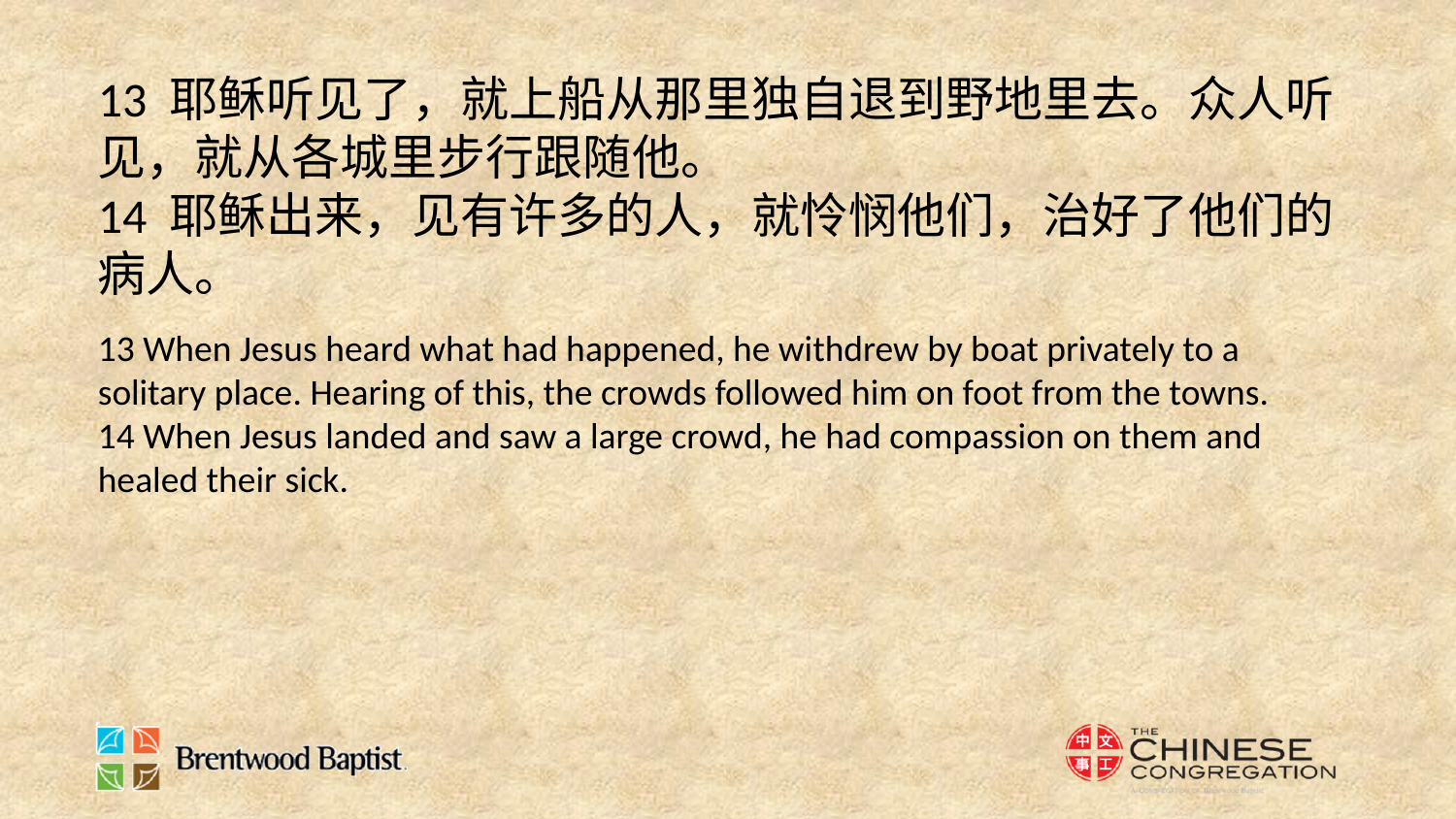

13 耶稣听见了，就上船从那里独自退到野地里去。众人听见，就从各城里步行跟随他。
14 耶稣出来，见有许多的人，就怜悯他们，治好了他们的病人。

13 When Jesus heard what had happened, he withdrew by boat privately to a solitary place. Hearing of this, the crowds followed him on foot from the towns.
14 When Jesus landed and saw a large crowd, he had compassion on them and healed their sick.